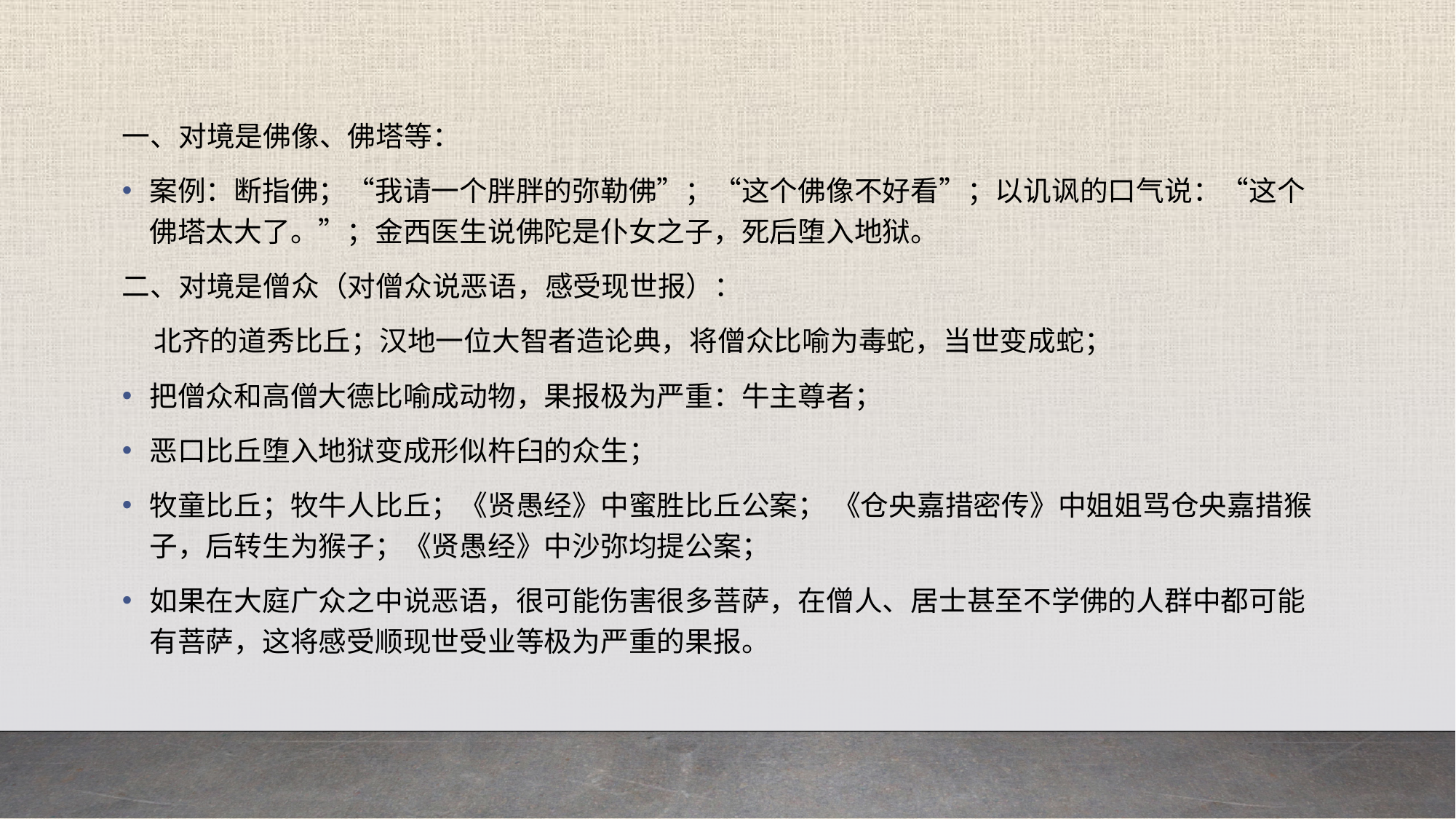

一、对境是佛像、佛塔等：
案例：断指佛；“我请一个胖胖的弥勒佛”；“这个佛像不好看”；以讥讽的口气说：“这个佛塔太大了。”；金西医生说佛陀是仆女之子，死后堕入地狱。
二、对境是僧众（对僧众说恶语，感受现世报）：
    北齐的道秀比丘；汉地一位大智者造论典，将僧众比喻为毒蛇，当世变成蛇；
把僧众和高僧大德比喻成动物，果报极为严重：牛主尊者；
恶口比丘堕入地狱变成形似杵臼的众生；
牧童比丘；牧牛人比丘；《贤愚经》中蜜胜比丘公案； 《仓央嘉措密传》中姐姐骂仓央嘉措猴子，后转生为猴子；《贤愚经》中沙弥均提公案；
如果在大庭广众之中说恶语，很可能伤害很多菩萨，在僧人、居士甚至不学佛的人群中都可能有菩萨，这将感受顺现世受业等极为严重的果报。